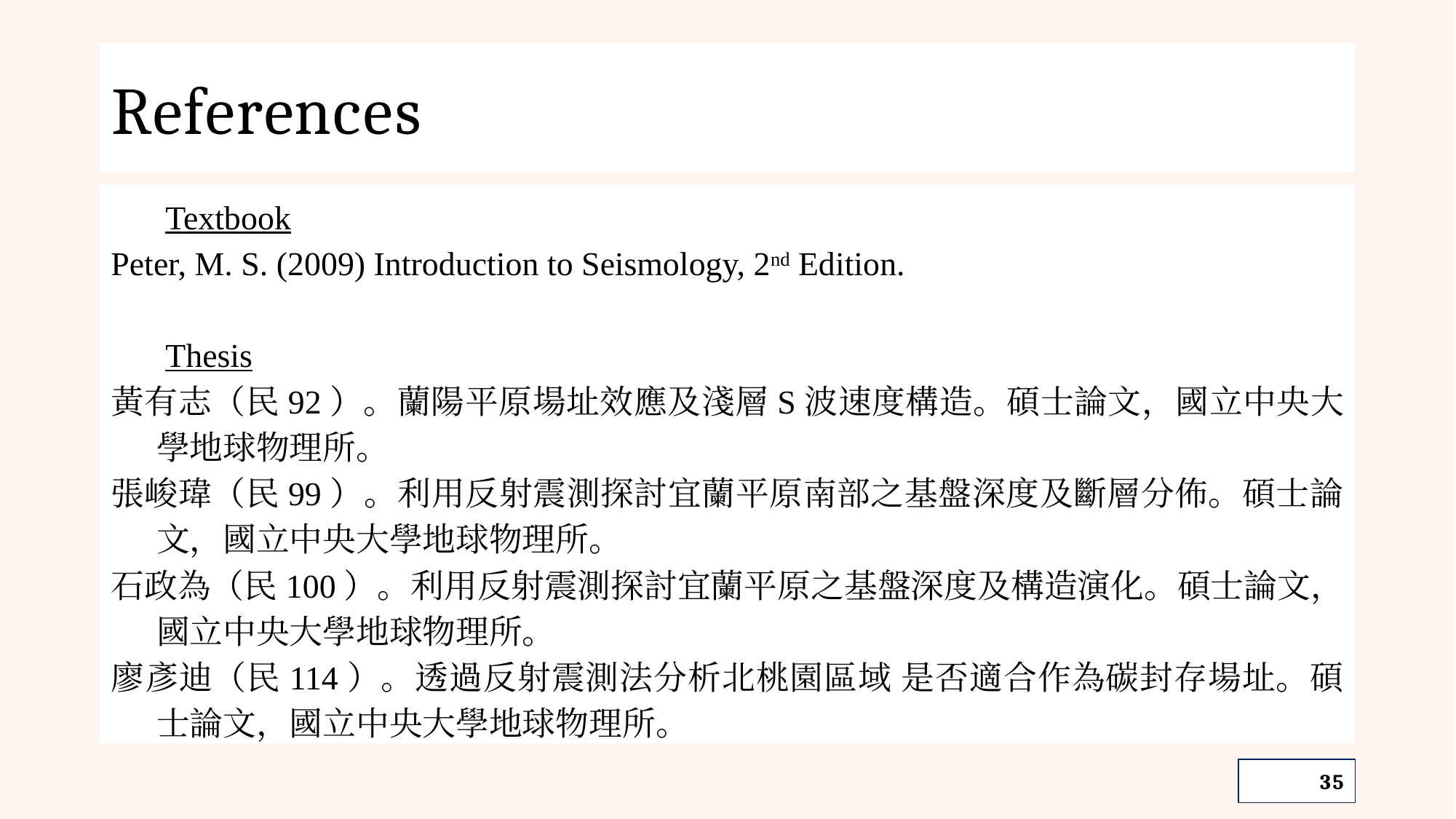

# References
Textbook
Peter, M. S. (2009) Introduction to Seismology, 2nd Edition.

Thesis
黃有志（民92）。蘭陽平原場址效應及淺層S波速度構造。碩士論文，國立中央大學地球物理所。
張峻瑋（民99）。利用反射震測探討宜蘭平原南部之基盤深度及斷層分佈。碩士論文，國立中央大學地球物理所。
石政為（民100）。利用反射震測探討宜蘭平原之基盤深度及構造演化。碩士論文，國立中央大學地球物理所。
廖彥迪（民114）。透過反射震測法分析北桃園區域 是否適合作為碳封存場址。碩士論文，國立中央大學地球物理所。
35